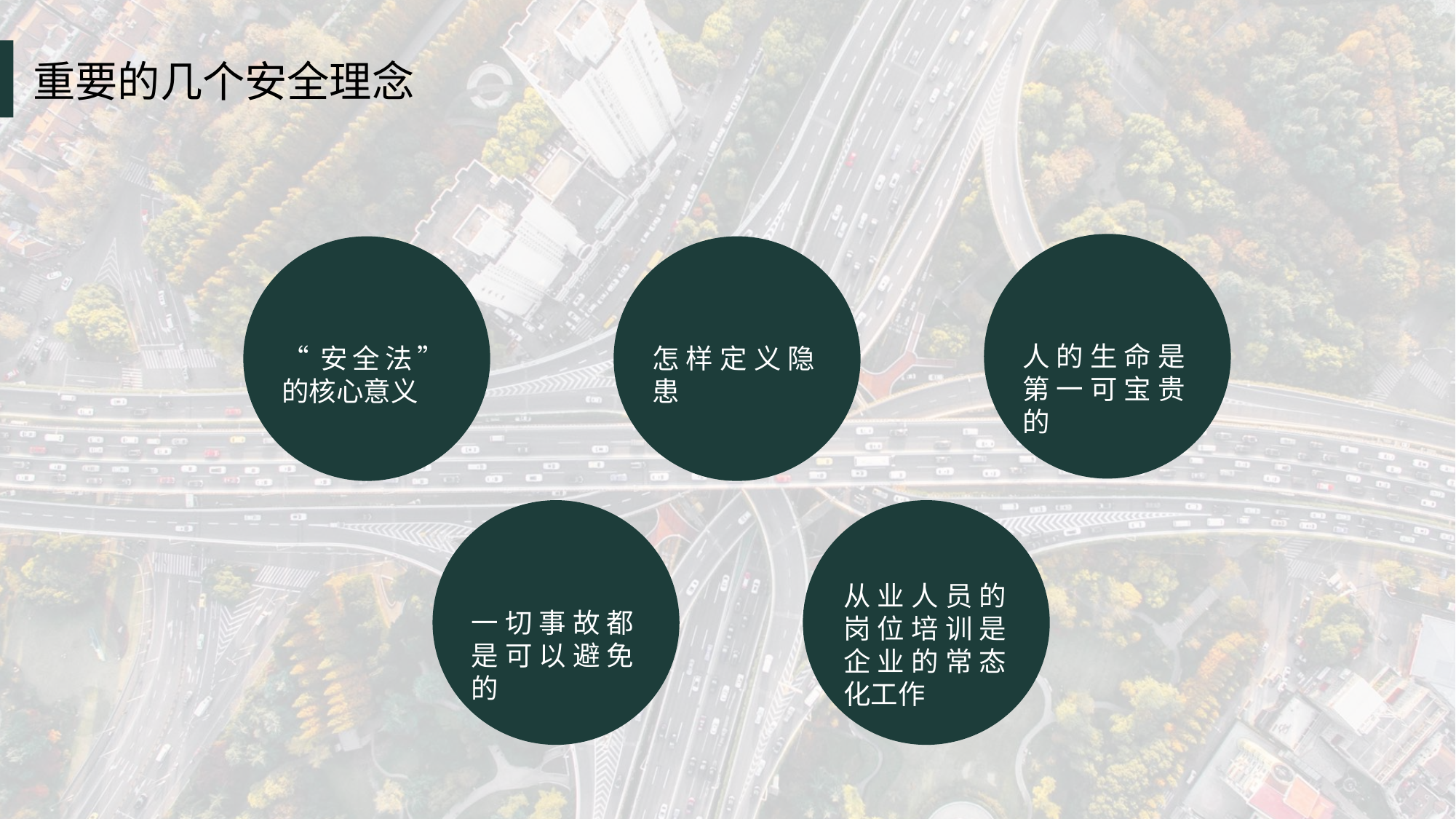

重要的几个安全理念

人的生命是第一可宝贵的

“安全法”的核心意义

怎样定义隐患

一切事故都是可以避免的

从业人员的岗位培训是企业的常态化工作